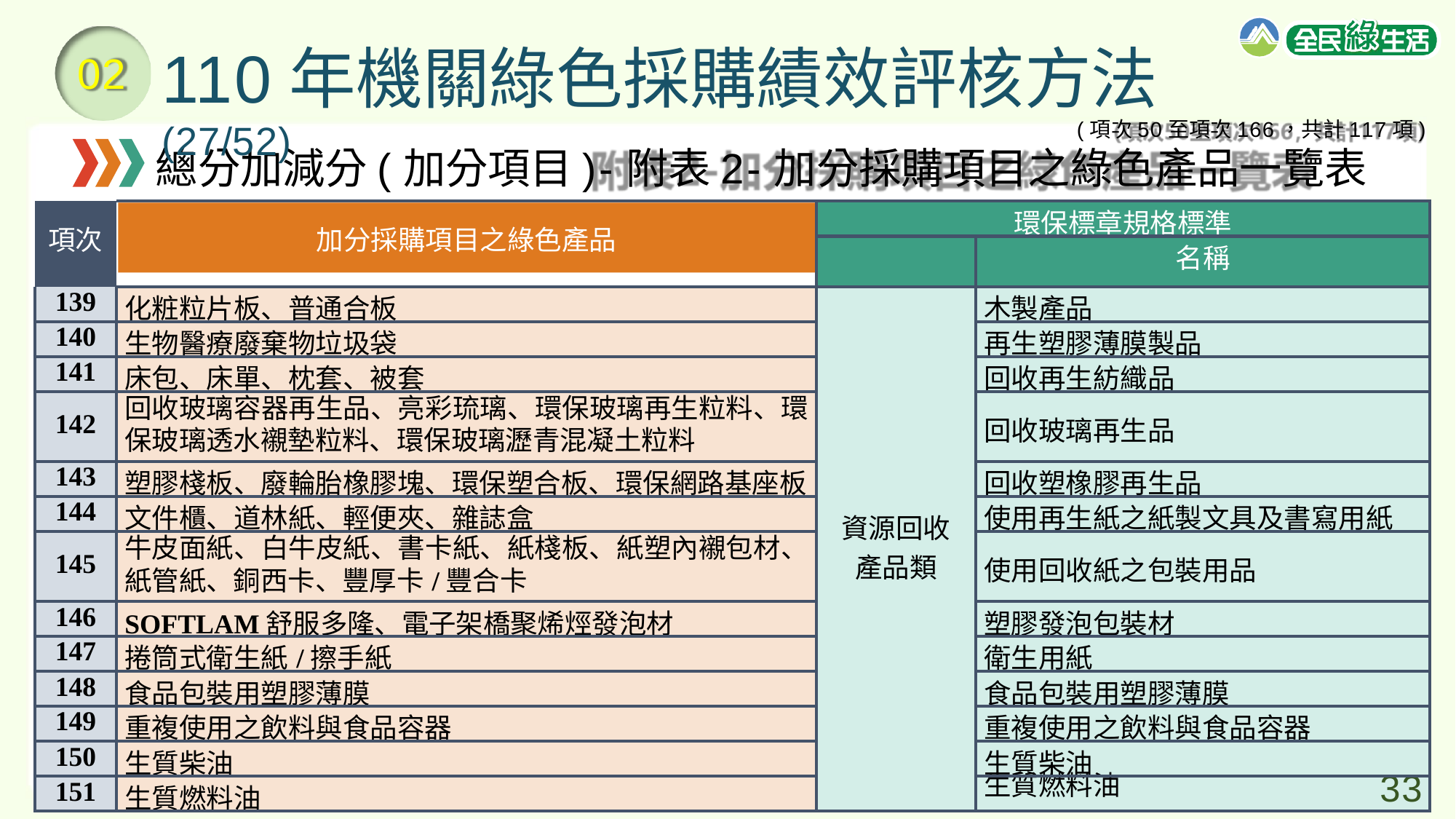

# 110年機關綠色採購績效評核方法(27/52)
02

(項次50至項次166，共計117項)
總分加減分(加分項目)-附表2-加分採購項目之綠色產品一覽表

| 項次 | 加分採購項目之綠色產品 | 環保標章規格標準 產品類別 |  |
| --- | --- | --- | --- |
|  |  |  | 名稱 |
| 139 | 化粧粒片板、普通合板 | 資源回收 產品類 | 木製產品 |
| 140 | 生物醫療廢棄物垃圾袋 |  | 再生塑膠薄膜製品 |
| 141 | 床包、床單、枕套、被套 |  | 回收再生紡織品 |
| 142 | 回收玻璃容器再生品、亮彩琉璃、環保玻璃再生粒料、環 保玻璃透水襯墊粒料、環保玻璃瀝青混凝土粒料 |  | 回收玻璃再生品 |
| 143 | 塑膠棧板、廢輪胎橡膠塊、環保塑合板、環保網路基座板 |  | 回收塑橡膠再生品 |
| 144 | 文件櫃、道林紙、輕便夾、雜誌盒 |  | 使用再生紙之紙製文具及書寫用紙 |
| 145 | 牛皮面紙、白牛皮紙、書卡紙、紙棧板、紙塑內襯包材、 紙管紙、銅西卡、豐厚卡/豐合卡 |  | 使用回收紙之包裝用品 |
| 146 | SOFTLAM舒服多隆、電子架橋聚烯烴發泡材 |  | 塑膠發泡包裝材 |
| 147 | 捲筒式衛生紙/擦手紙 |  | 衛生用紙 |
| 148 | 食品包裝用塑膠薄膜 |  | 食品包裝用塑膠薄膜 |
| 149 | 重複使用之飲料與食品容器 |  | 重複使用之飲料與食品容器 |
| 150 | 生質柴油 |  | 生質柴油 |
| 151 | 生質燃料油 |  | 生質燃料油 33 |